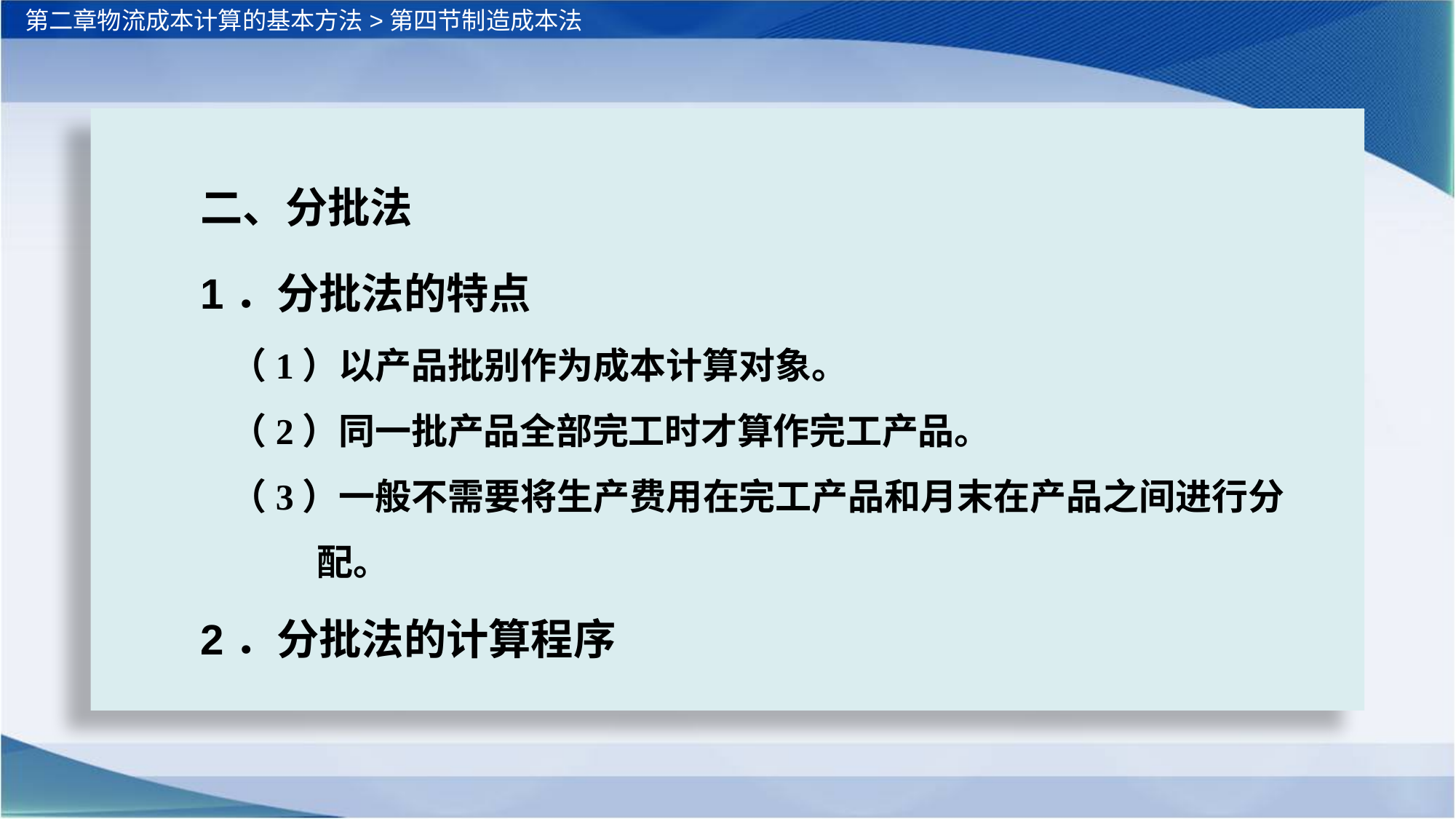

第二章物流成本计算的基本方法>第四节制造成本法
二、分批法
1．分批法的特点
（1）以产品批别作为成本计算对象。
（2）同一批产品全部完工时才算作完工产品。
（3）一般不需要将生产费用在完工产品和月末在产品之间进行分配。
2．分批法的计算程序